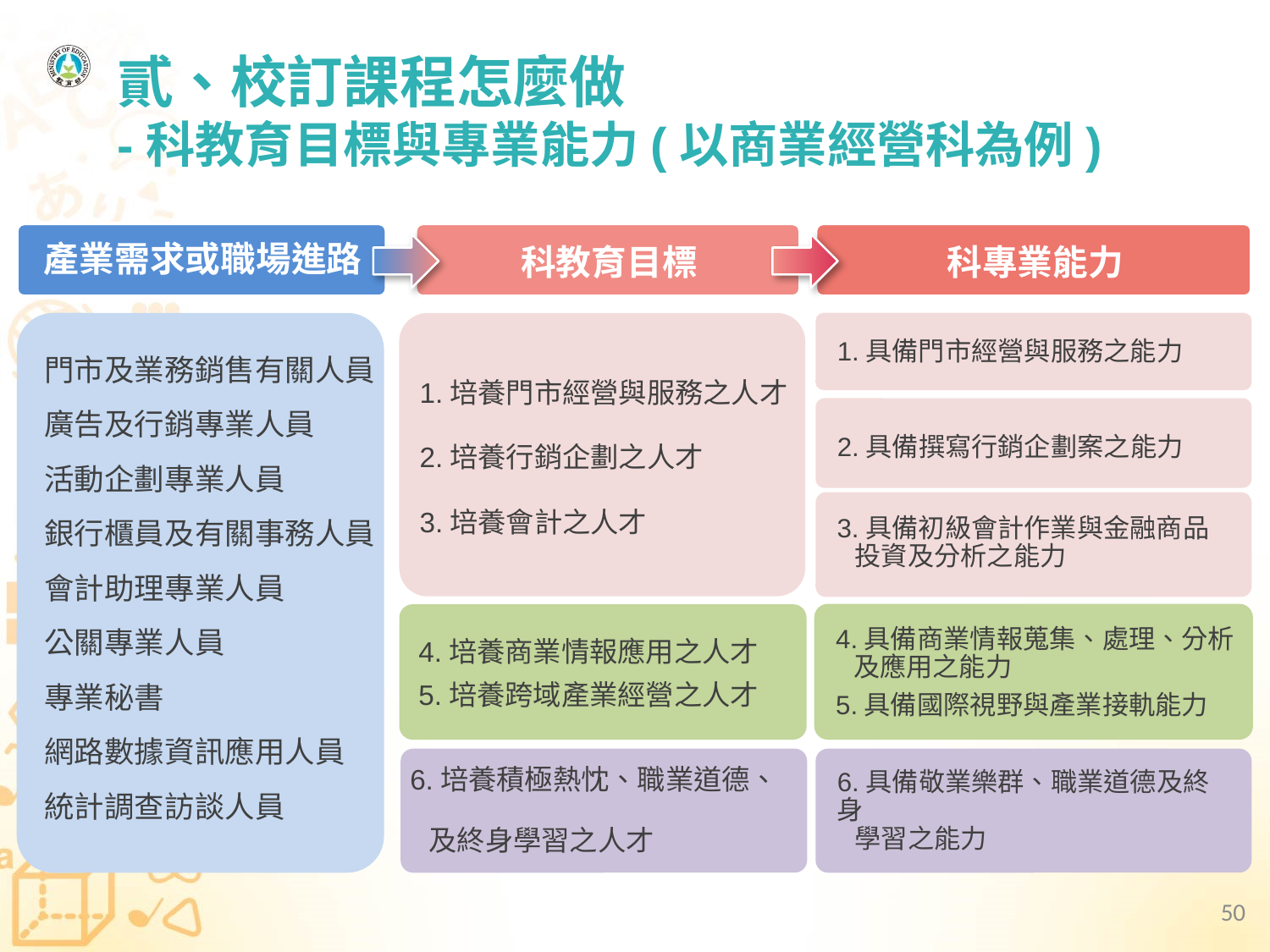

# 貳、校訂課程怎麼做 -科教育目標與專業能力(以商業經營科為例)

產業需求或職場進路

科教育目標

科專業能力

1.具備門市經營與服務之能力

1.培養門市經營與服務之人才
2.培養行銷企劃之人才
3.培養會計之人才
門市及業務銷售有關人員
廣告及行銷專業人員
活動企劃專業人員
銀行櫃員及有關事務人員
會計助理專業人員
公關專業人員
專業秘書
網路數據資訊應用人員
統計調查訪談人員

2.具備撰寫行銷企劃案之能力

3.具備初級會計作業與金融商品
   投資及分析之能力

4.具備商業情報蒐集、處理、分析
   及應用之能力
5.具備國際視野與產業接軌能力

4.培養商業情報應用之人才
5.培養跨域產業經營之人才

6.培養積極熱忱、職業道德、　
   及終身學習之人才

6.具備敬業樂群、職業道德及終身
   學習之能力
50